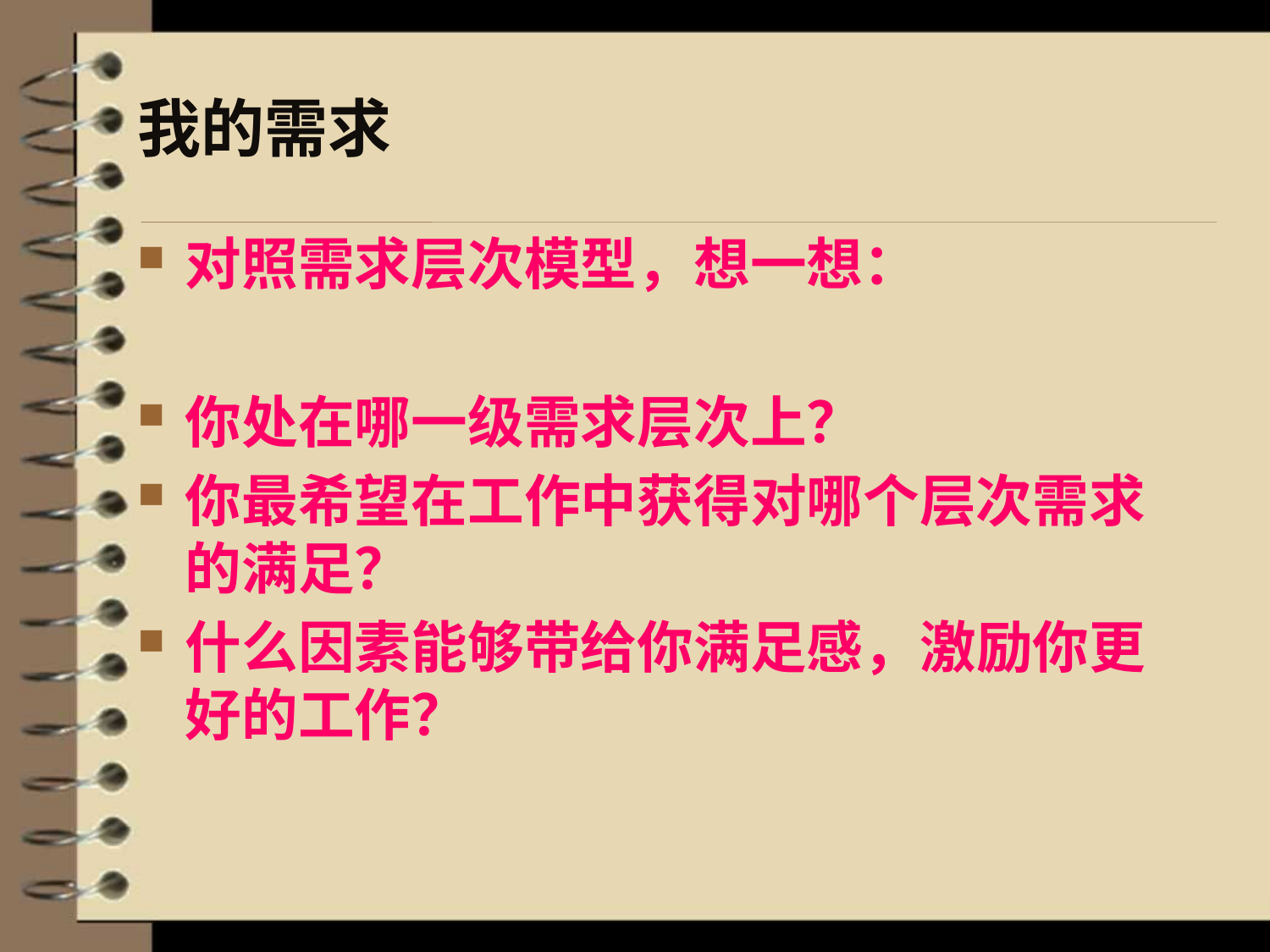

# 我的需求
对照需求层次模型，想一想：

你处在哪一级需求层次上？
你最希望在工作中获得对哪个层次需求的满足？
什么因素能够带给你满足感，激励你更好的工作？